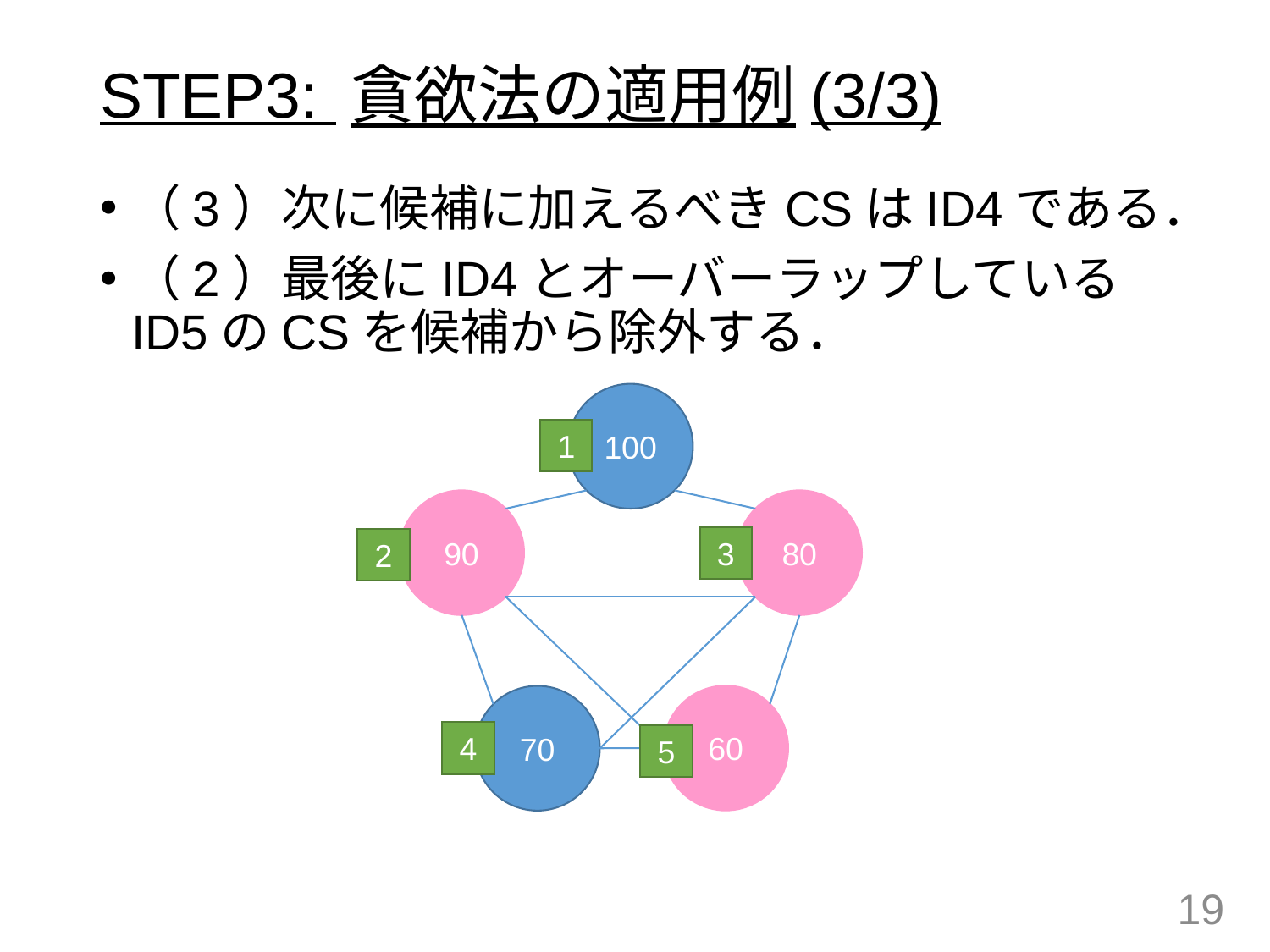

# STEP3: 貪欲法の適用例(3/3)
（3）次に候補に加えるべきCSはID4である．
（2）最後にID4とオーバーラップしているID5のCSを候補から除外する．
100
1
90
80
3
2
60
70
4
5
19